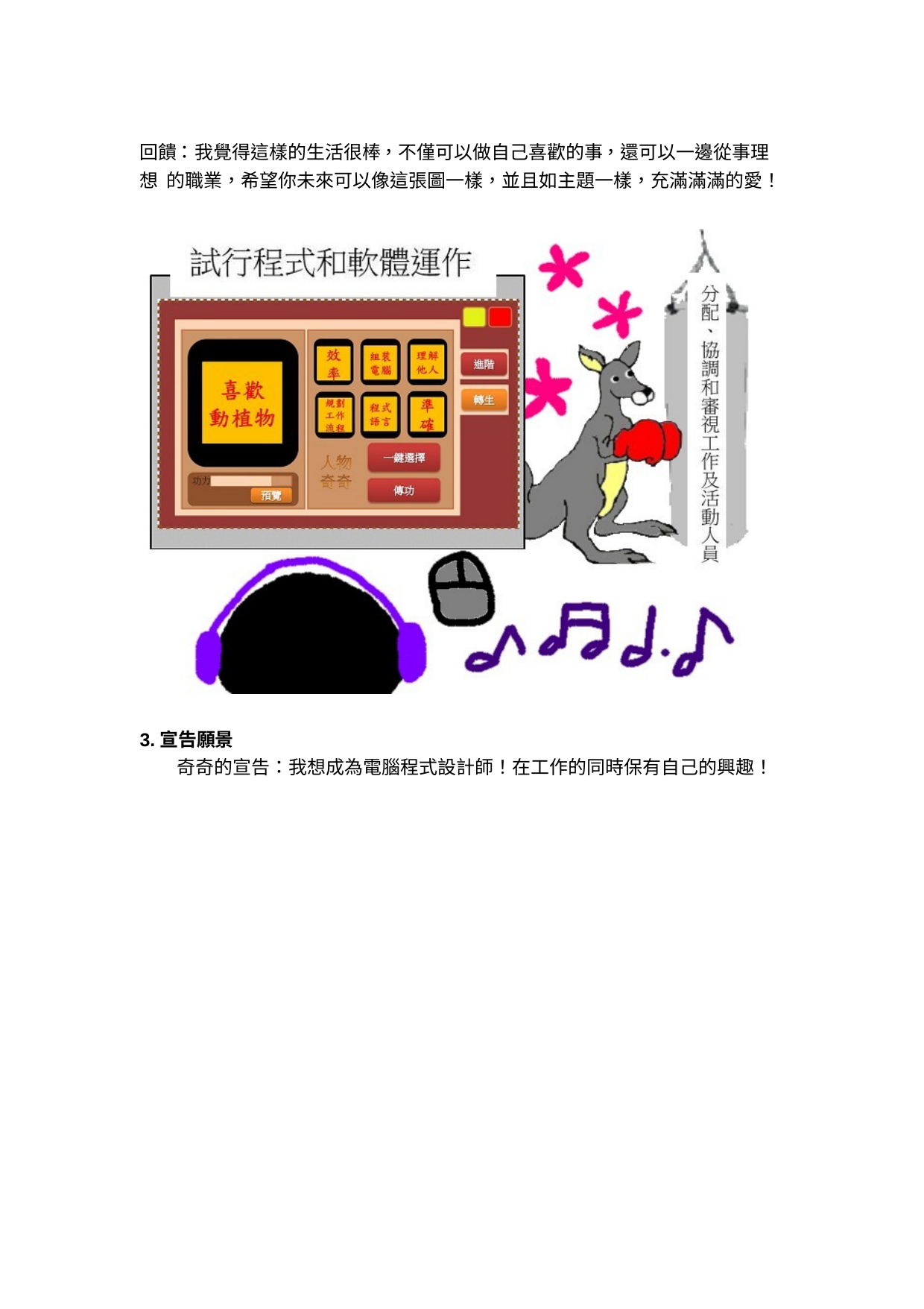

回饋：我覺得這樣的生活很棒，不僅可以做自己喜歡的事，還可以一邊從事理想  的職業，希望你未來可以像這張圖一樣，並且如主題一樣，充滿滿滿的愛！

3.宣告願景
奇奇的宣告：我想成為電腦程式設計師！在工作的同時保有自己的興趣！